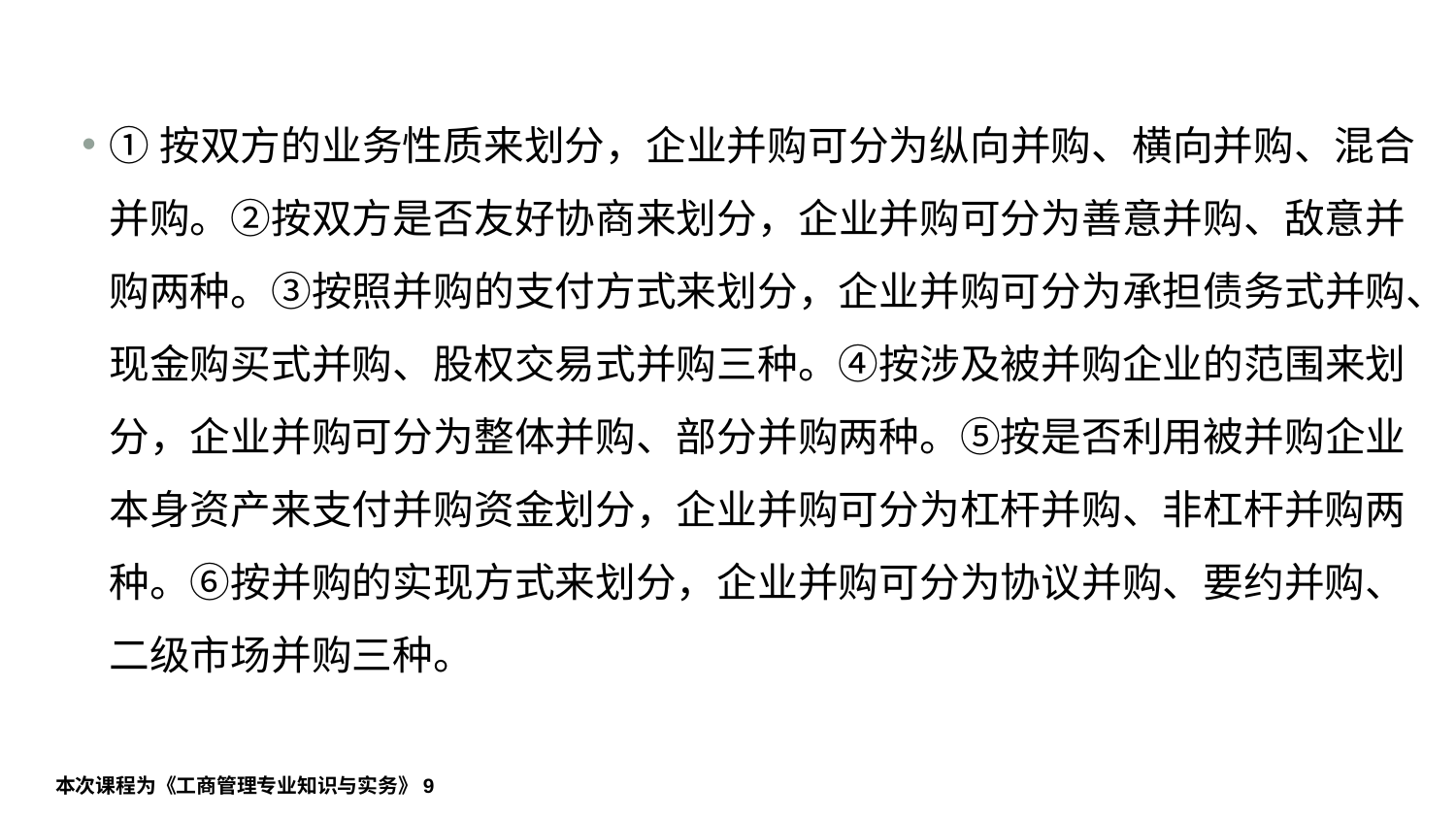

#
①按双方的业务性质来划分，企业并购可分为纵向并购、横向并购、混合并购。②按双方是否友好协商来划分，企业并购可分为善意并购、敌意并购两种。③按照并购的支付方式来划分，企业并购可分为承担债务式并购、现金购买式并购、股权交易式并购三种。④按涉及被并购企业的范围来划分，企业并购可分为整体并购、部分并购两种。⑤按是否利用被并购企业本身资产来支付并购资金划分，企业并购可分为杠杆并购、非杠杆并购两种。⑥按并购的实现方式来划分，企业并购可分为协议并购、要约并购、二级市场并购三种。